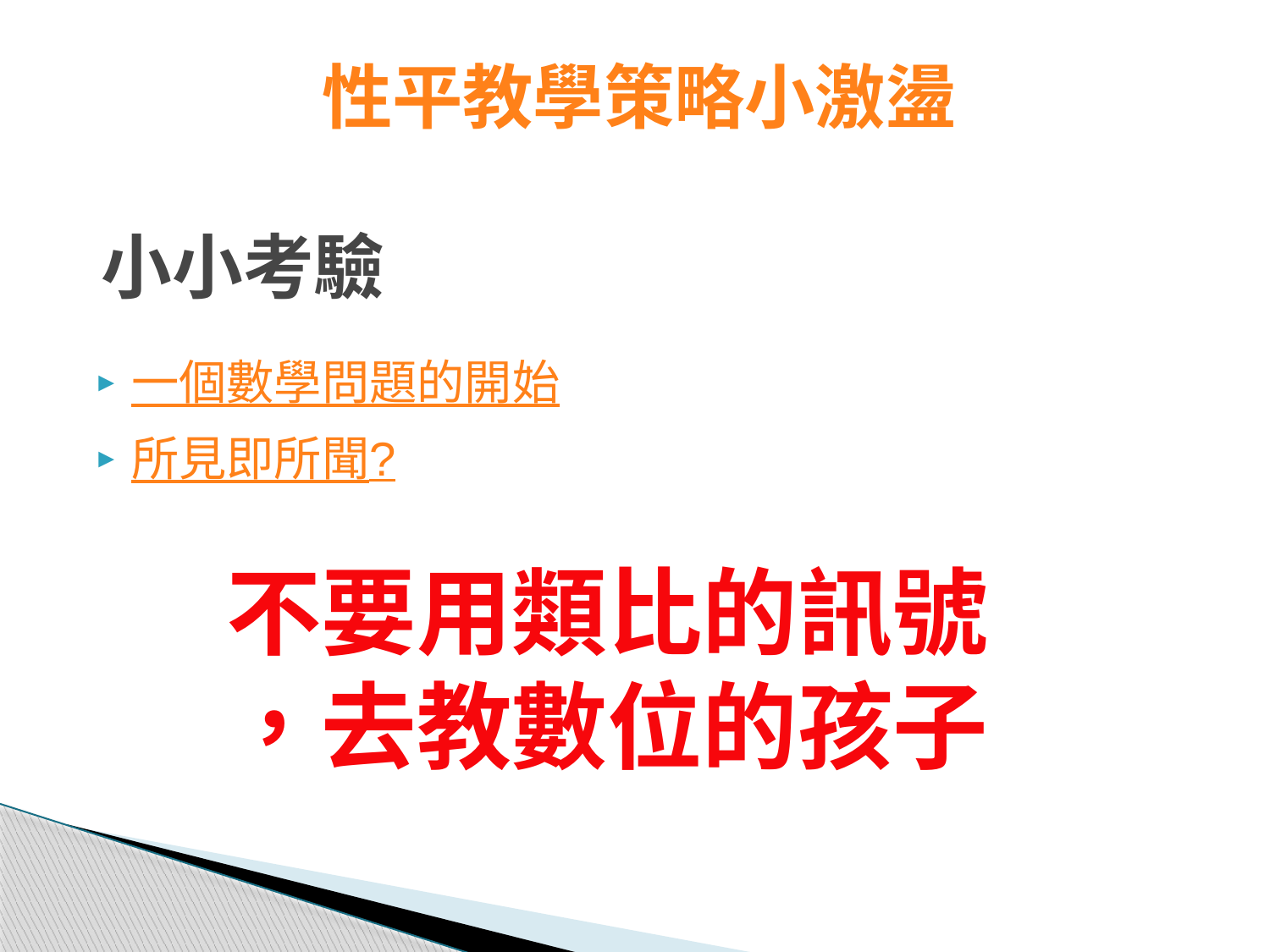

性平教學策略小激盪
# 小小考驗
一個數學問題的開始
所見即所聞?
不要用類比的訊號
，去教數位的孩子